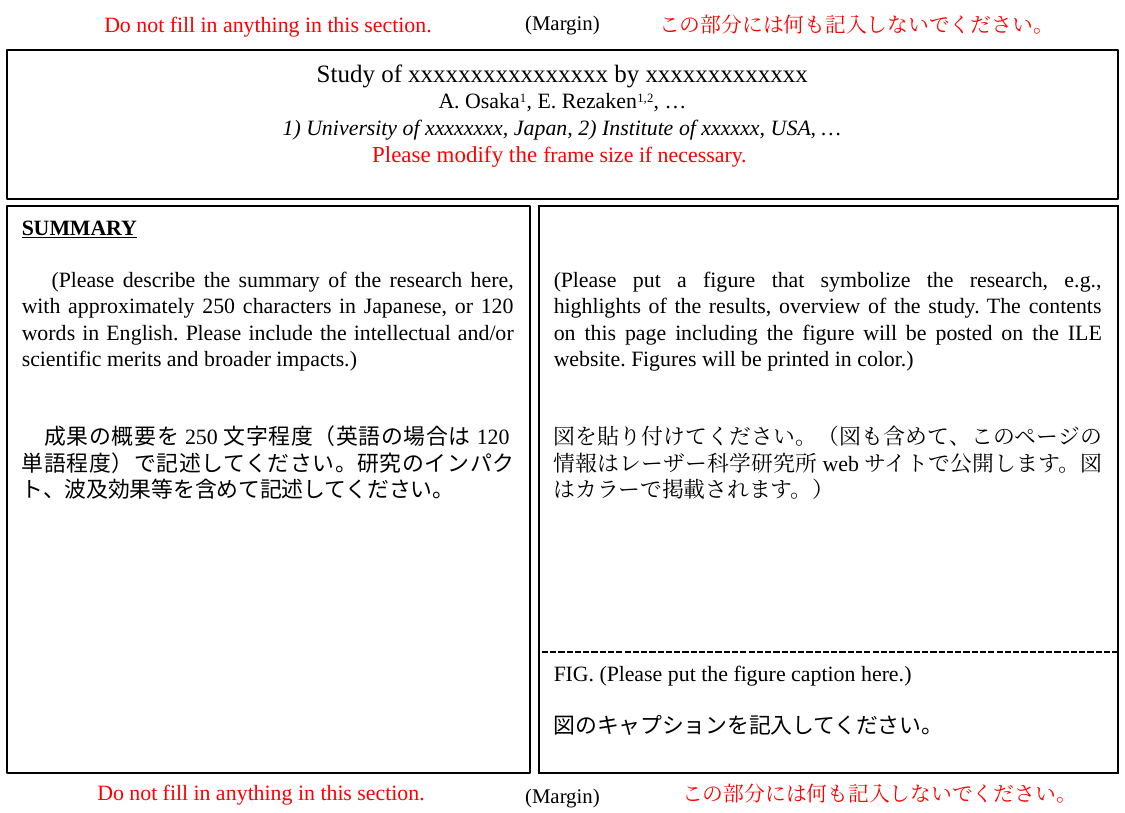

(Margin)
Do not fill in anything in this section.
この部分には何も記入しないでください。
Study of xxxxxxxxxxxxxxxx by xxxxxxxxxxxxx
A. Osaka1, E. Rezaken1,2, …
1) University of xxxxxxxx, Japan, 2) Institute of xxxxxx, USA, …
Please modify the frame size if necessary.

SUMMARY

　(Please describe the summary of the research here, with approximately 250 characters in Japanese, or 120 words in English. Please include the intellectual and/or scientific merits and broader impacts.)

　成果の概要を250文字程度（英語の場合は120単語程度）で記述してください。研究のインパクト、波及効果等を含めて記述してください。

(Please put a figure that symbolize the research, e.g., highlights of the results, overview of the study. The contents on this page including the figure will be posted on the ILE website. Figures will be printed in color.)

図を貼り付けてください。（図も含めて、このページの情報はレーザー科学研究所webサイトで公開します。図はカラーで掲載されます。）
FIG. (Please put the figure caption here.)

図のキャプションを記入してください。

Do not fill in anything in this section.
この部分には何も記入しないでください。
(Margin)